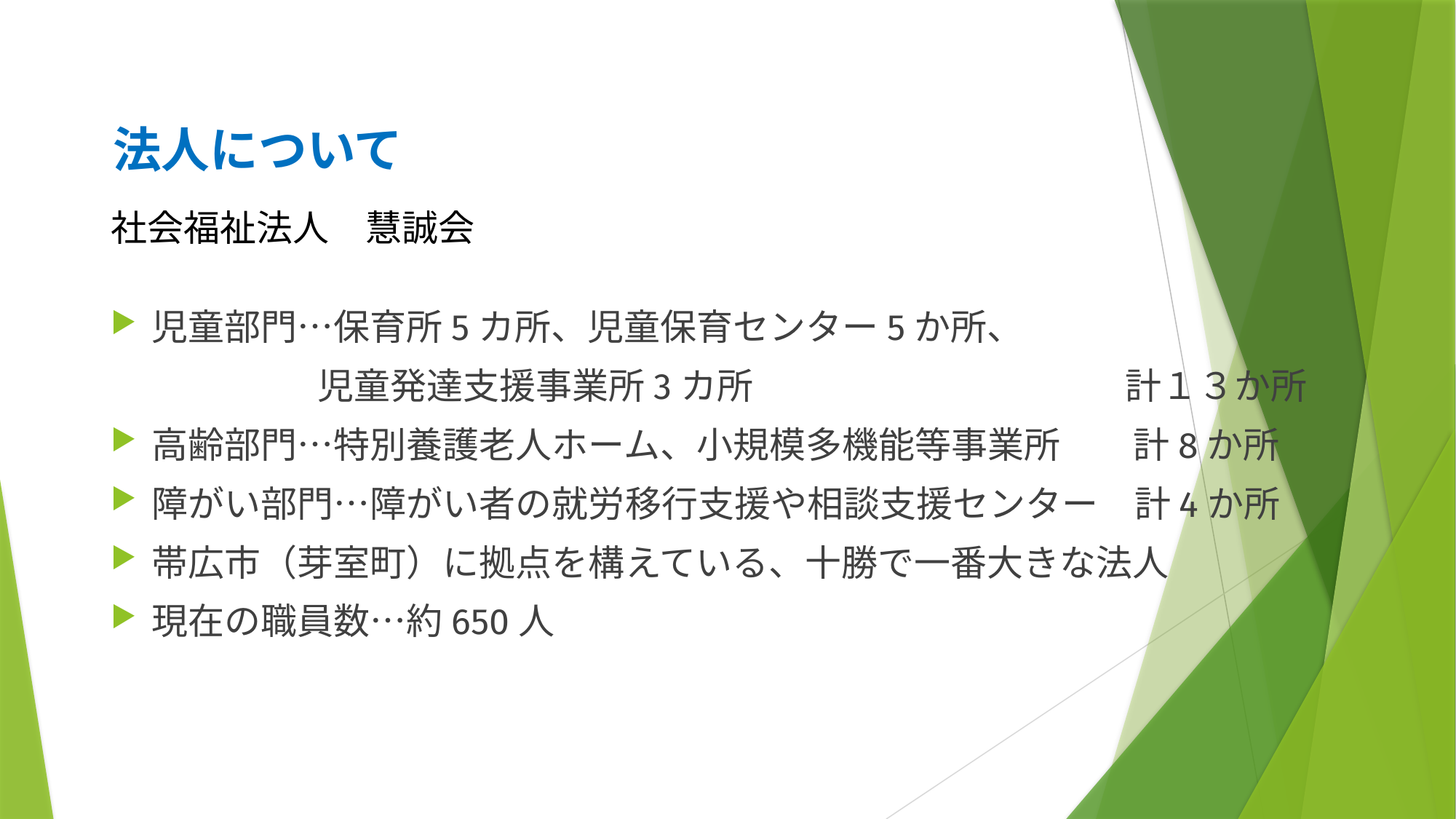

法人について
# 社会福祉法人　慧誠会
児童部門…保育所5カ所、児童保育センター5か所、
　　　　　   児童発達支援事業所3カ所　　　　　　　　　　 計１３か所
高齢部門…特別養護老人ホーム、小規模多機能等事業所　　計8か所
障がい部門…障がい者の就労移行支援や相談支援センター　計4か所
帯広市（芽室町）に拠点を構えている、十勝で一番大きな法人
現在の職員数…約650人